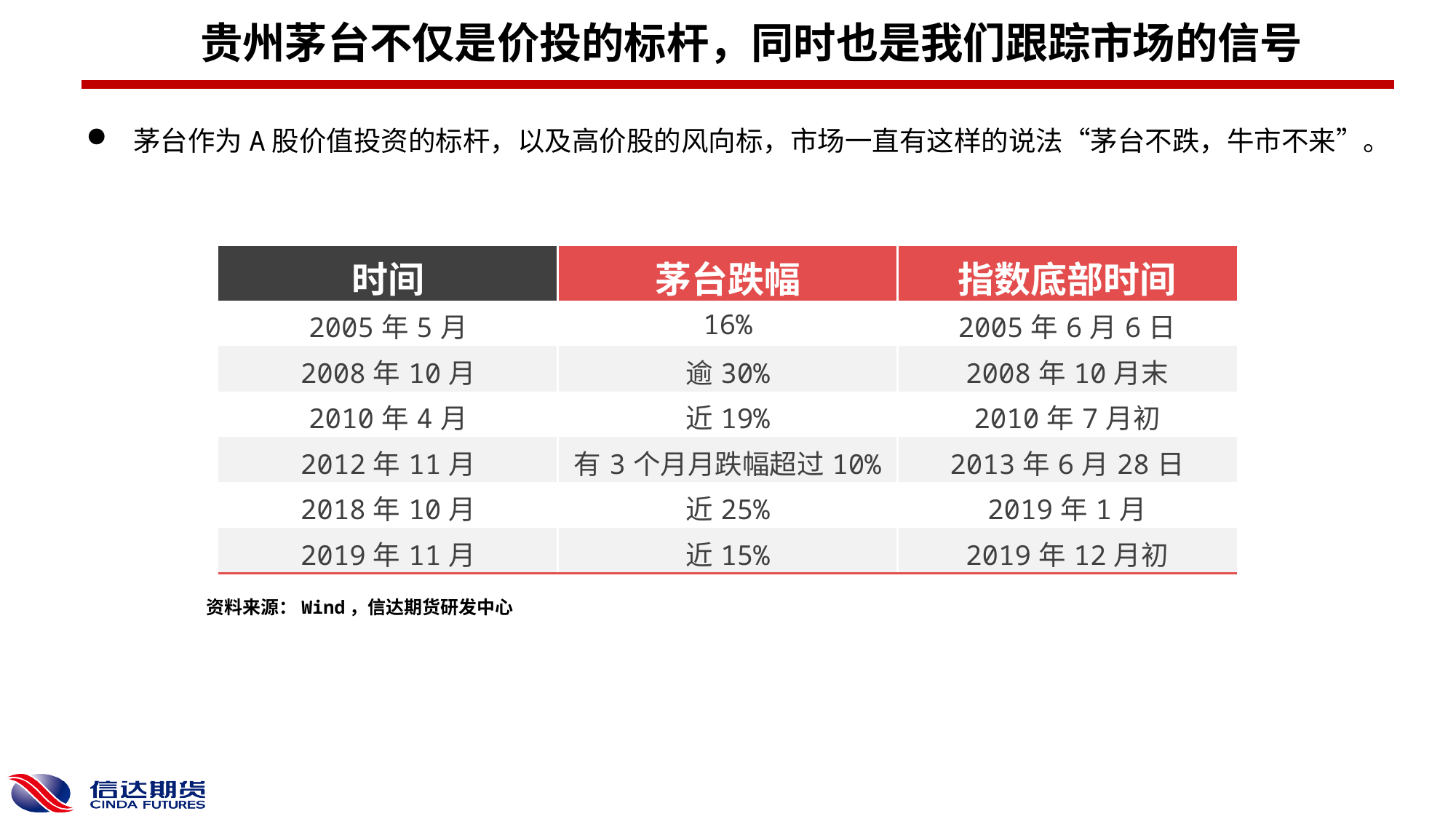

贵州茅台不仅是价投的标杆，同时也是我们跟踪市场的信号
 茅台作为A股价值投资的标杆，以及高价股的风向标，市场一直有这样的说法“茅台不跌，牛市不来”。
| 时间 | 茅台跌幅 | 指数底部时间 |
| --- | --- | --- |
| 2005年5月 | 16% | 2005年6月6日 |
| 2008年10月 | 逾30% | 2008年10月末 |
| 2010年4月 | 近19% | 2010年7月初 |
| 2012年11月 | 有3个月月跌幅超过10% | 2013年6月28日 |
| 2018年10月 | 近25% | 2019年1月 |
| 2019年11月 | 近15% | 2019年12月初 |
资料来源：Wind，信达期货研发中心